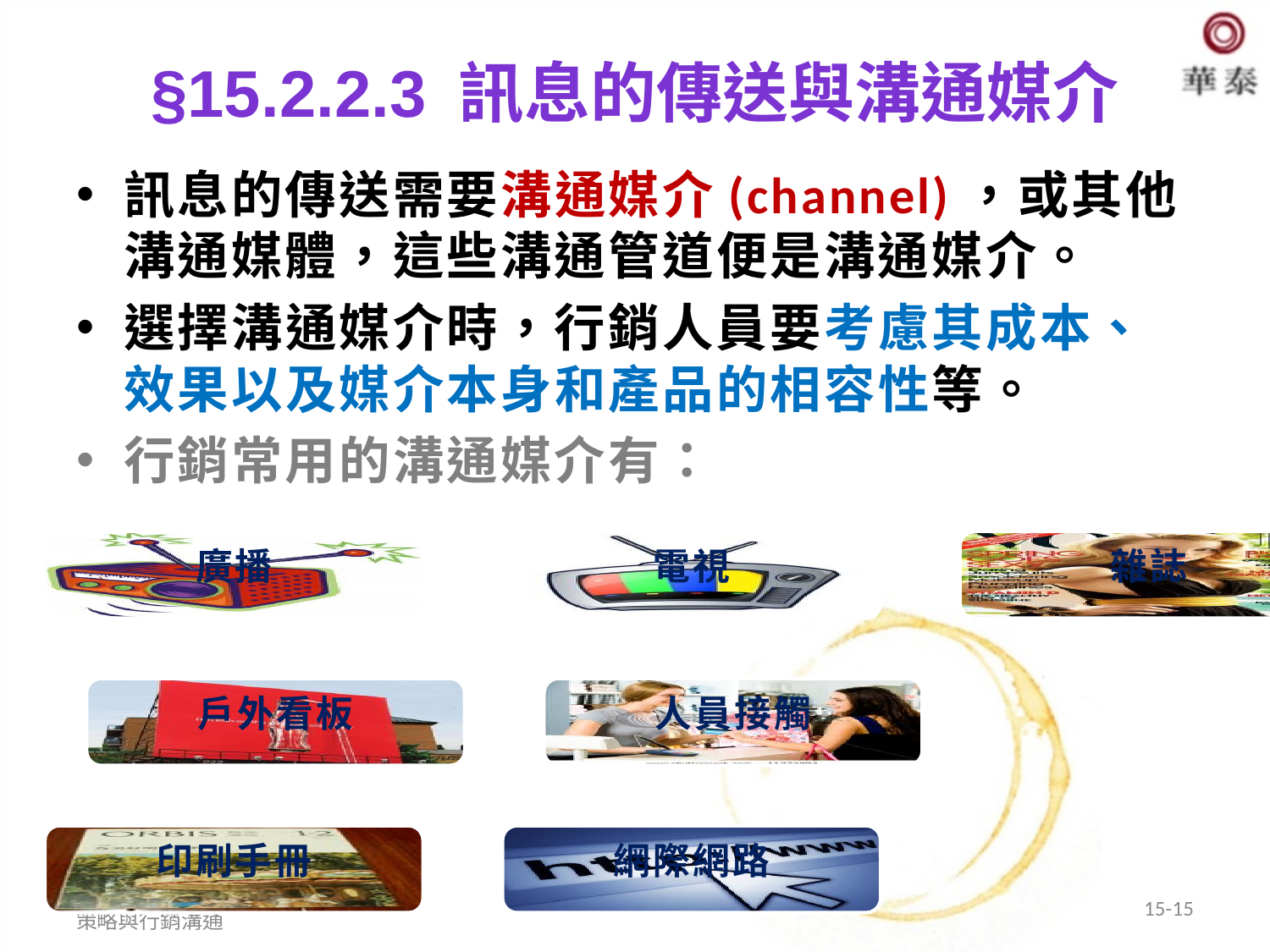

# §15.2.2.3 訊息的傳送與溝通媒介
訊息的傳送需要溝通媒介(channel)，或其他溝通媒體，這些溝通管道便是溝通媒介。
選擇溝通媒介時，行銷人員要考慮其成本、效果以及媒介本身和產品的相容性等。
行銷常用的溝通媒介有：
廣播
電視
雜誌
戶外看板
印刷手冊
人員接觸
網際網路
行銷管理   Chapter 15   推廣策略與行銷溝通
15-15